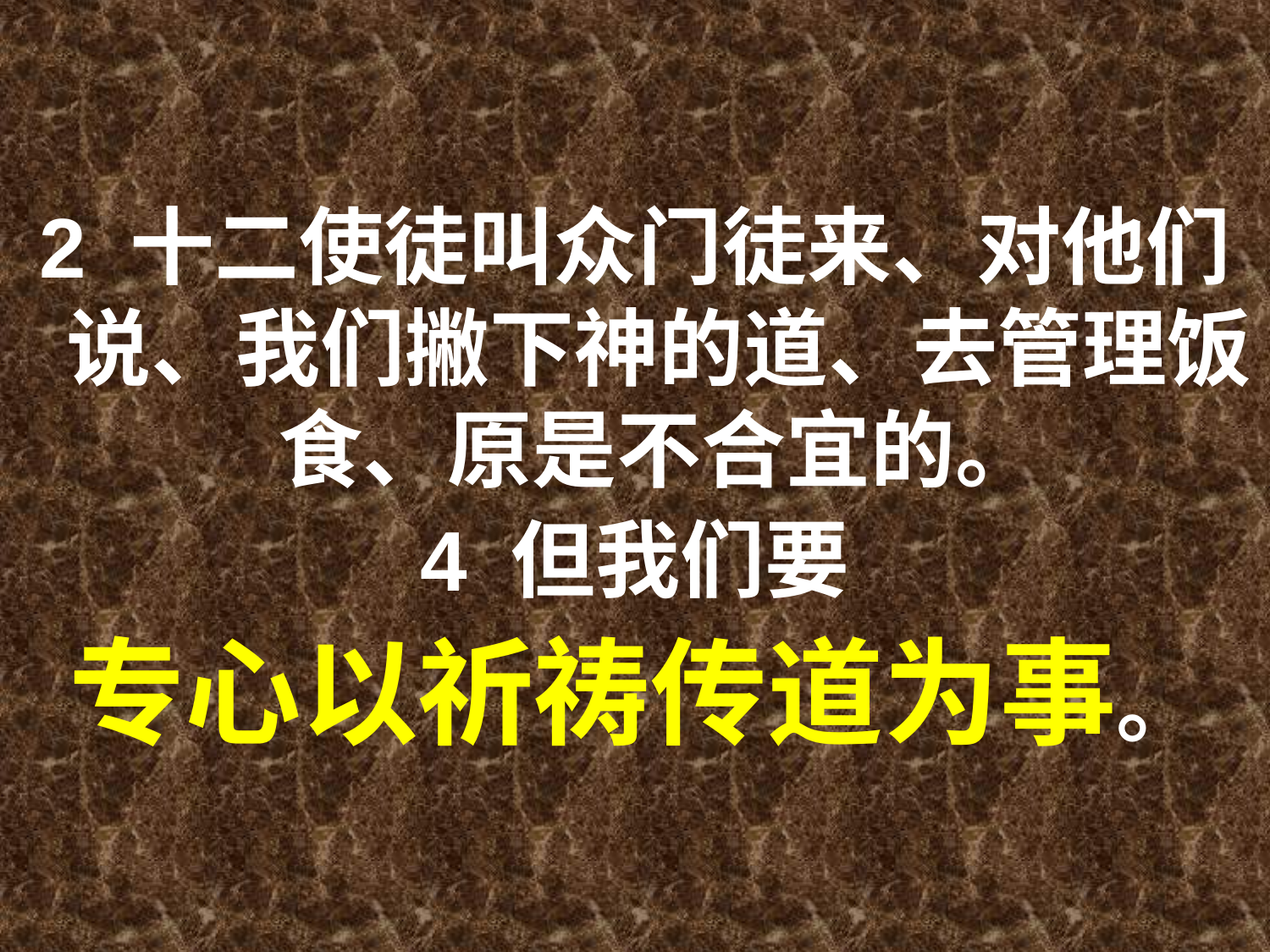

2 十二使徒叫众门徒来、对他们说、我们撇下神的道、去管理饭食、原是不合宜的。
4 但我们要
专心以祈祷传道为事。